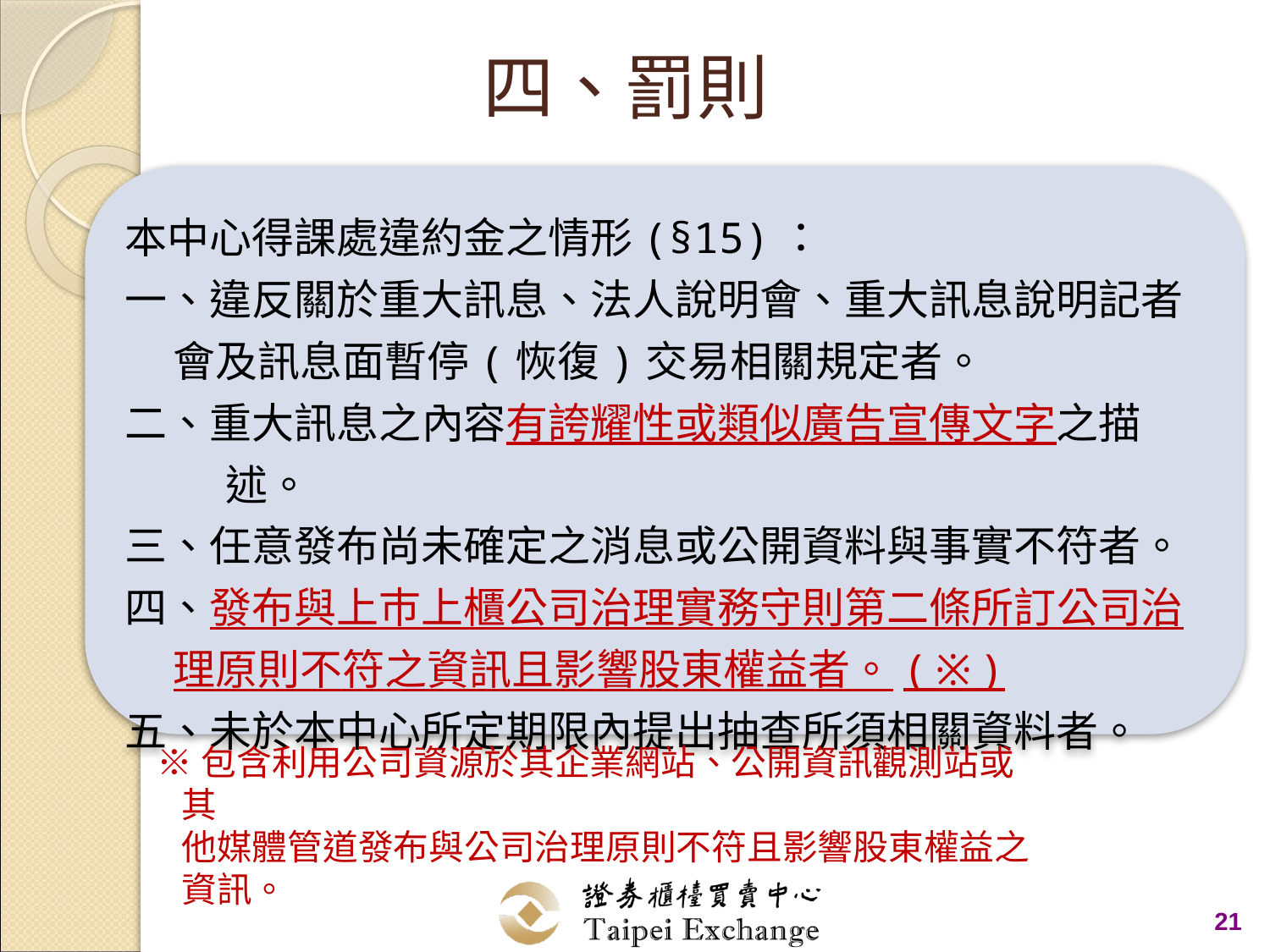

四、罰則
本中心得課處違約金之情形(§15)：
一、違反關於重大訊息、法人說明會、重大訊息說明記者
    會及訊息面暫停(恢復)交易相關規定者。
二、重大訊息之內容有誇耀性或類似廣告宣傳文字之描述。
三、任意發布尚未確定之消息或公開資料與事實不符者。
四、發布與上巿上櫃公司治理實務守則第二條所訂公司治
    理原則不符之資訊且影響股東權益者。(※)
五、未於本中心所定期限內提出抽查所須相關資料者。
※包含利用公司資源於其企業網站、公開資訊觀測站或其
  他媒體管道發布與公司治理原則不符且影響股東權益之
  資訊。
21